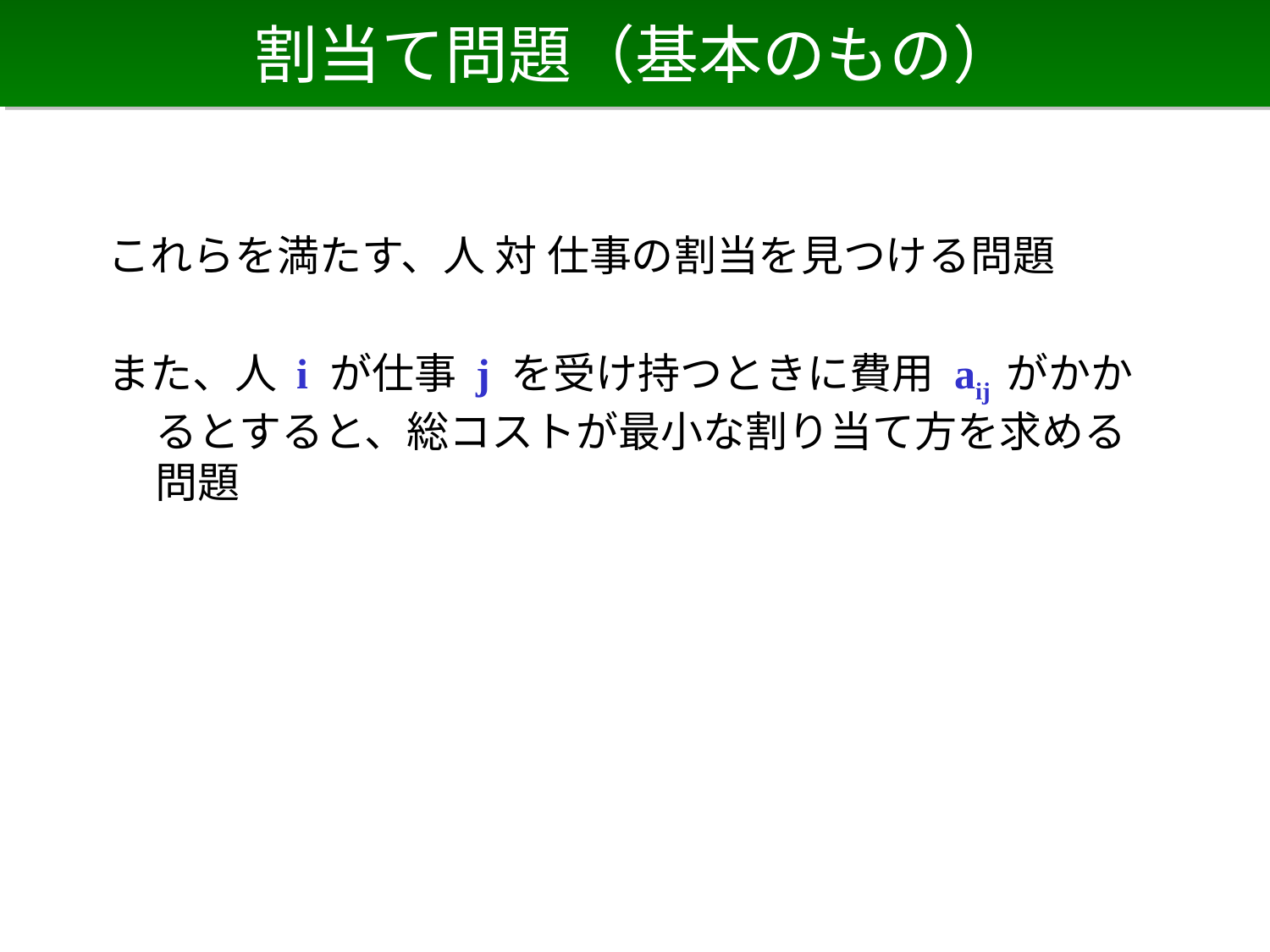

# 割当て問題（基本のもの）
これらを満たす、人 対 仕事の割当を見つける問題

また、人 i が仕事 j を受け持つときに費用 aij がかかるとすると、総コストが最小な割り当て方を求める問題